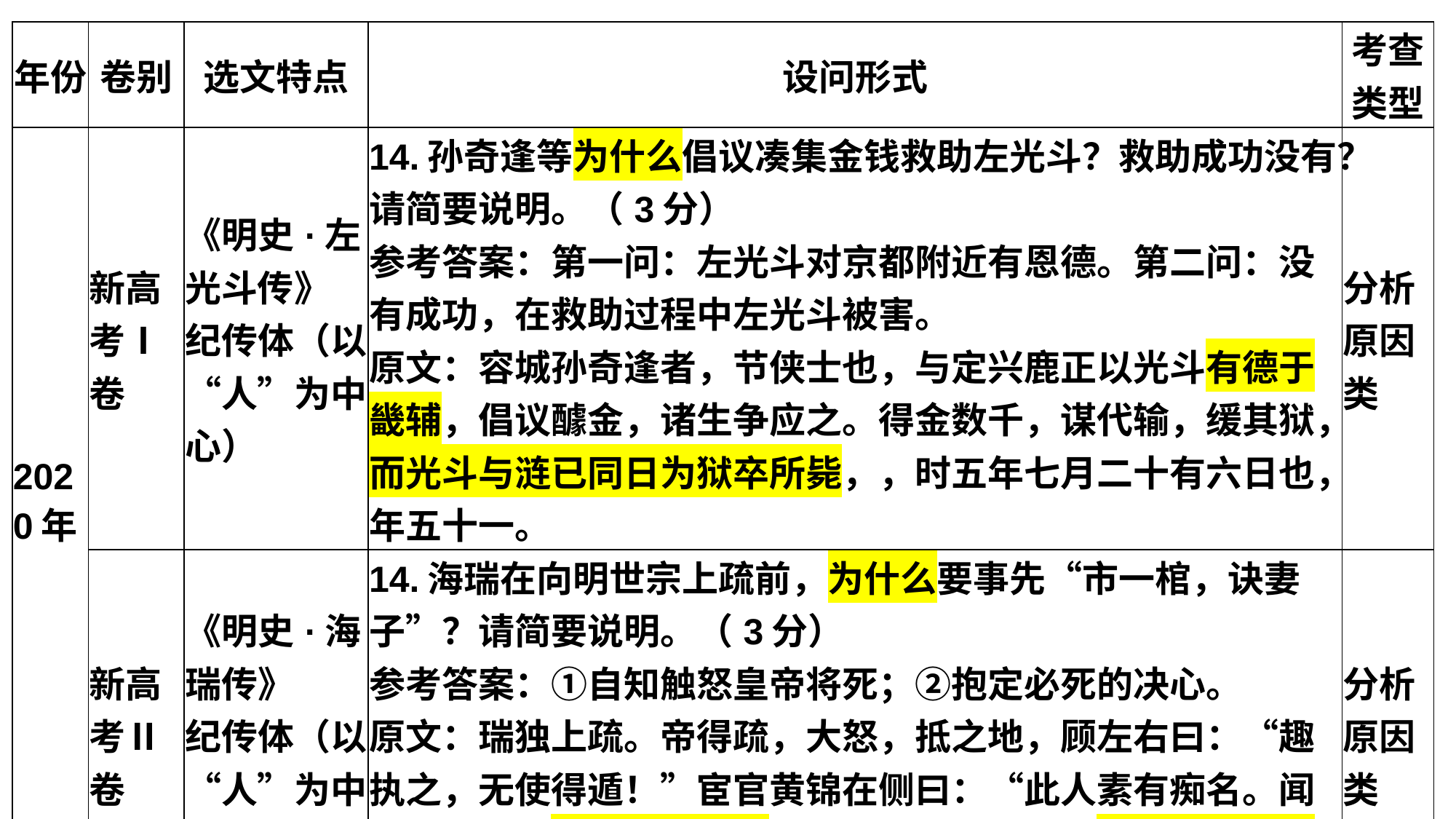

| 年份 | 卷别 | 选文特点 | 设问形式 | 考查类型 |
| --- | --- | --- | --- | --- |
| 2020年 | 新高考Ⅰ卷 | 《明史·左光斗传》 纪传体（以“人”为中心） | 14.孙奇逢等为什么倡议凑集金钱救助左光斗？救助成功没有？请简要说明。（3分） 参考答案：第一问：左光斗对京都附近有恩德。第二问：没有成功，在救助过程中左光斗被害。 原文：容城孙奇逢者，节侠士也，与定兴鹿正以光斗有德于畿辅，倡议醵金，诸生争应之。得金数千，谋代输，缓其狱，而光斗与涟已同日为狱卒所毙，，时五年七月二十有六日也，年五十一。 | 分析原因类 |
|  | 新高考Ⅱ卷 | 《明史·海瑞传》 纪传体（以“人”为中心） | 14.海瑞在向明世宗上疏前，为什么要事先“市一棺，诀妻子”？请简要说明。（3分） 参考答案：①自知触怒皇帝将死；②抱定必死的决心。 原文：瑞独上疏。帝得疏，大怒，抵之地，顾左右曰：“趣执之，无使得遁！”宦官黄锦在侧曰：“此人素有痴名。闻其上疏时，自知触忤当死，市一棺，诀妻子，待罪于朝，僮仆亦奔散无留者，是不遁也。” | 分析原因类 |